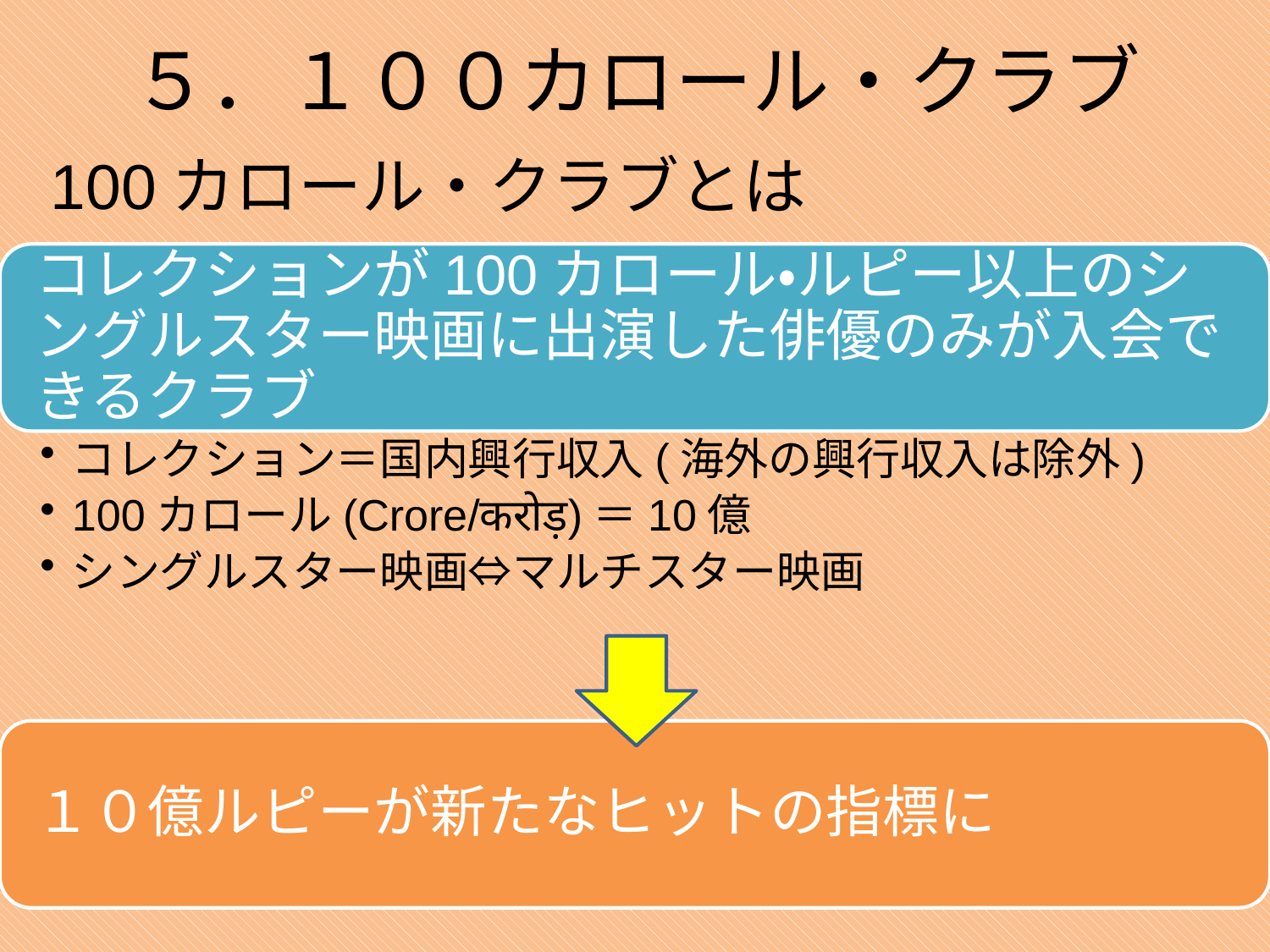

５．１００カロール・クラブ
100カロール・クラブとは
コレクションが100カロール・ルピー以上のシングルスター映画に出演した俳優のみが入会できるクラブ
コレクション＝国内興行収入(海外の興行収入は除外)
100カロール(Crore/करोड़)＝10億
シングルスター映画⇔マルチスター映画
１０億ルピーが新たなヒットの指標に